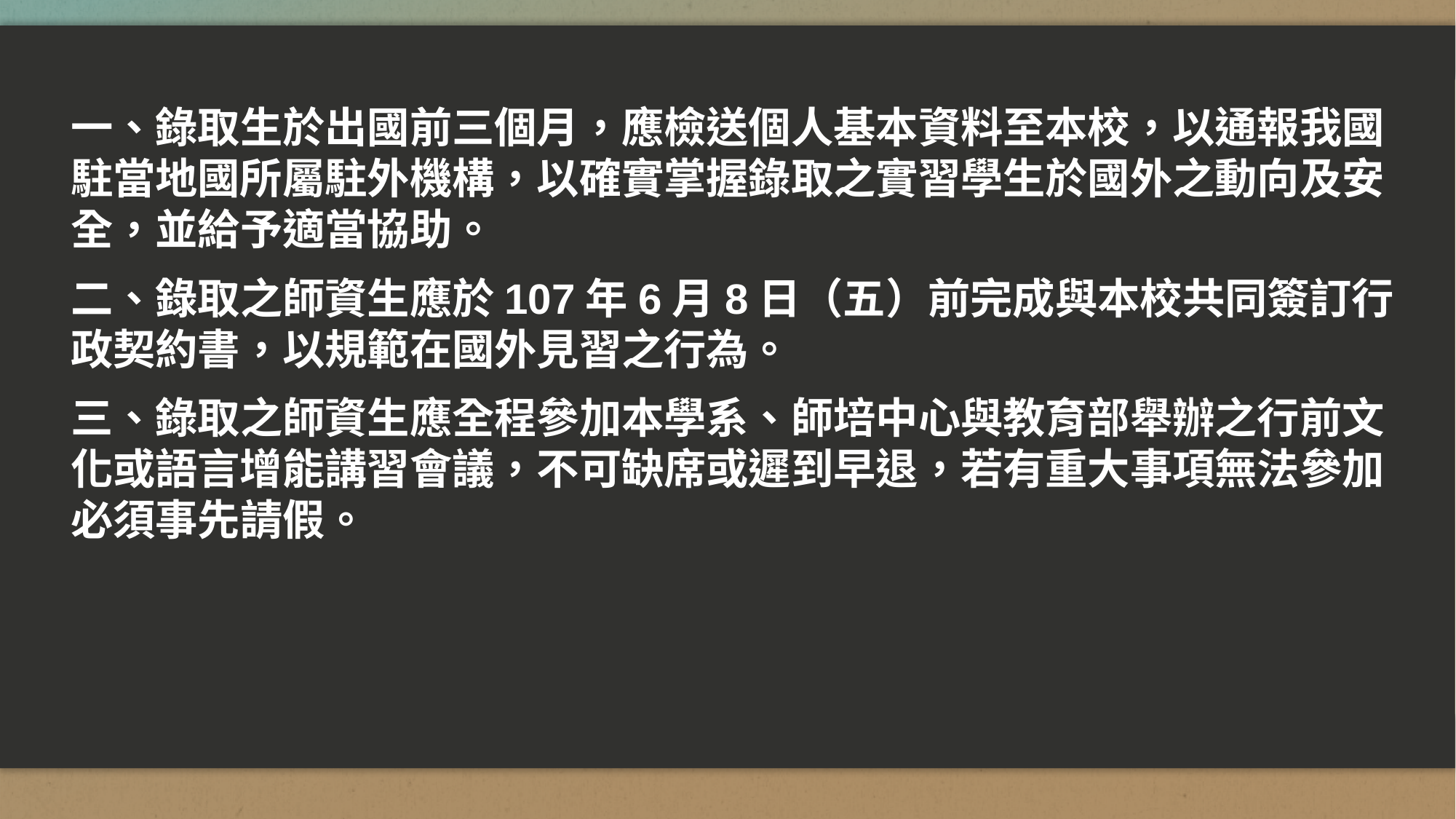

一、錄取生於出國前三個月，應檢送個人基本資料至本校，以通報我國駐當地國所屬駐外機構，以確實掌握錄取之實習學生於國外之動向及安全，並給予適當協助。
二、錄取之師資生應於107年6月8日（五）前完成與本校共同簽訂行政契約書，以規範在國外見習之行為。
三、錄取之師資生應全程參加本學系、師培中心與教育部舉辦之行前文化或語言增能講習會議，不可缺席或遲到早退，若有重大事項無法參加必須事先請假。